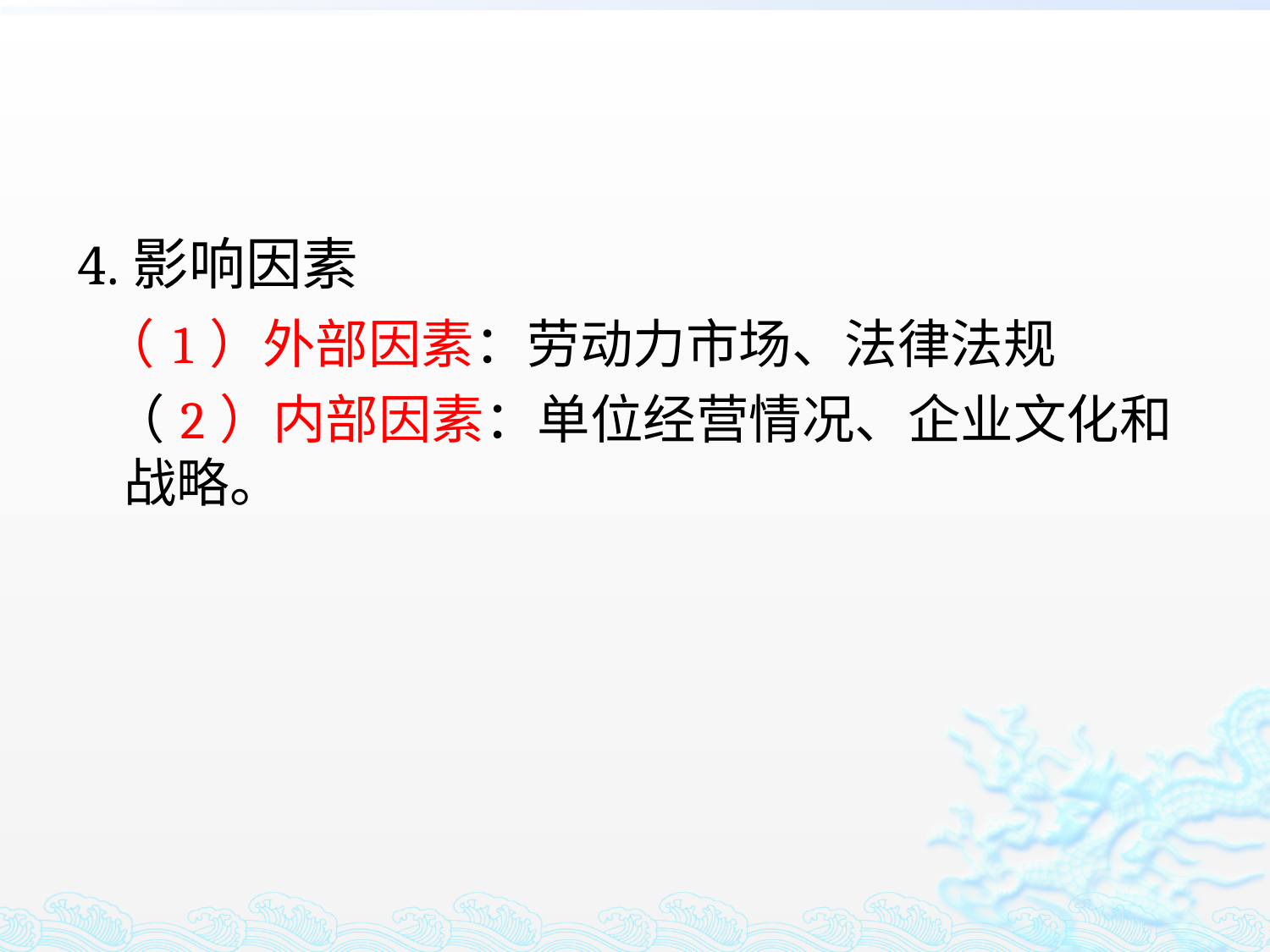

#
4.影响因素
 （1）外部因素：劳动力市场、法律法规
  （2）内部因素：单位经营情况、企业文化和战略。